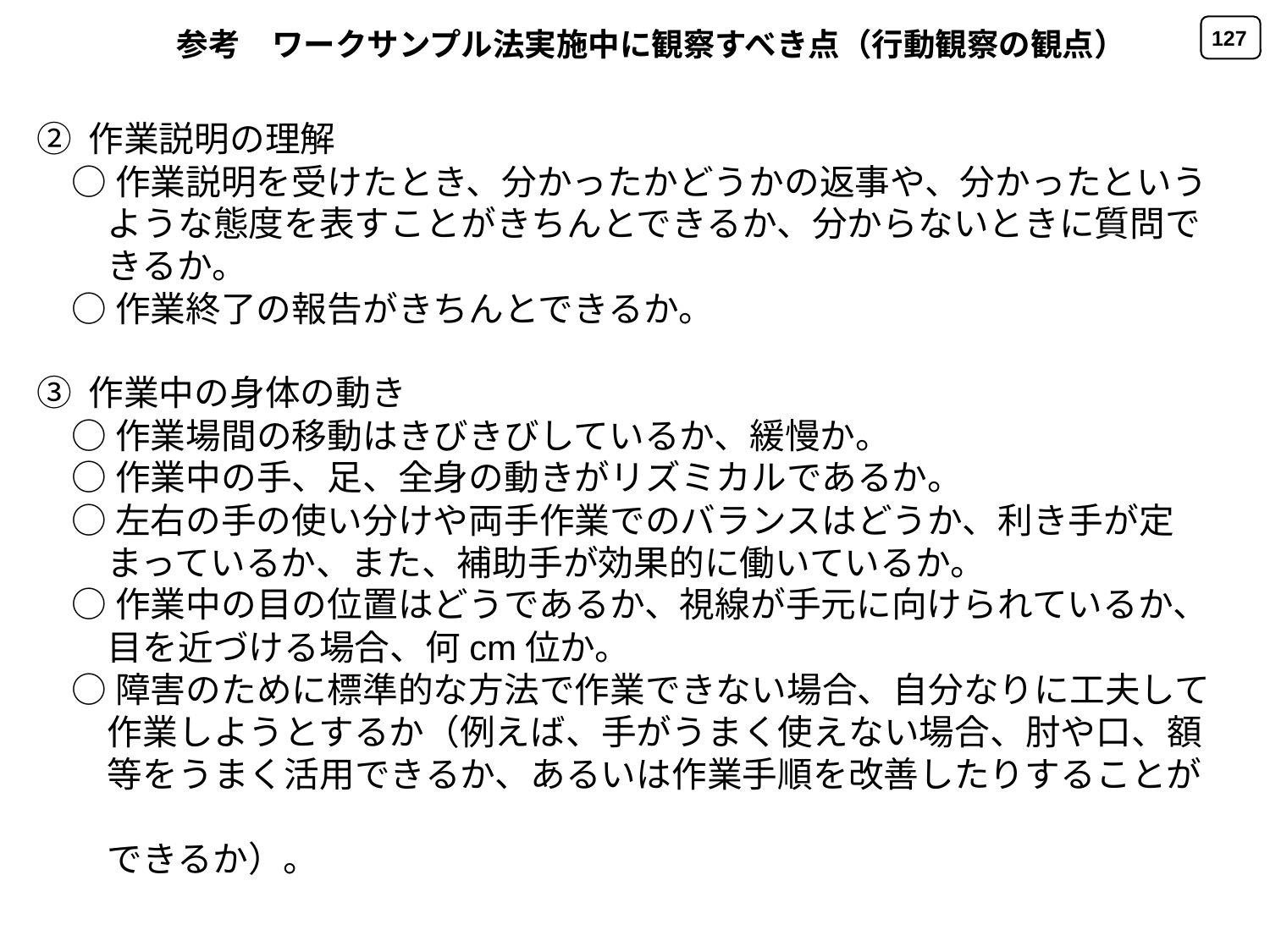

127

参考　ワークサンプル法実施中に観察すべき点（行動観察の観点）
② 作業説明の理解
　○ 作業説明を受けたとき、分かったかどうかの返事や、分かったという
　　ような態度を表すことがきちんとできるか、分からないときに質問で
　　きるか。
　○ 作業終了の報告がきちんとできるか。

③ 作業中の身体の動き
　○ 作業場間の移動はきびきびしているか、緩慢か。
　○ 作業中の手、足、全身の動きがリズミカルであるか。
　○ 左右の手の使い分けや両手作業でのバランスはどうか、利き手が定
　　まっているか、また、補助手が効果的に働いているか。
　○ 作業中の目の位置はどうであるか、視線が手元に向けられているか、
　　目を近づける場合、何cm位か。
　○ 障害のために標準的な方法で作業できない場合、自分なりに工夫して
　　作業しようとするか（例えば、手がうまく使えない場合、肘や口、額
　　等をうまく活用できるか、あるいは作業手順を改善したりすることが
　　できるか）。